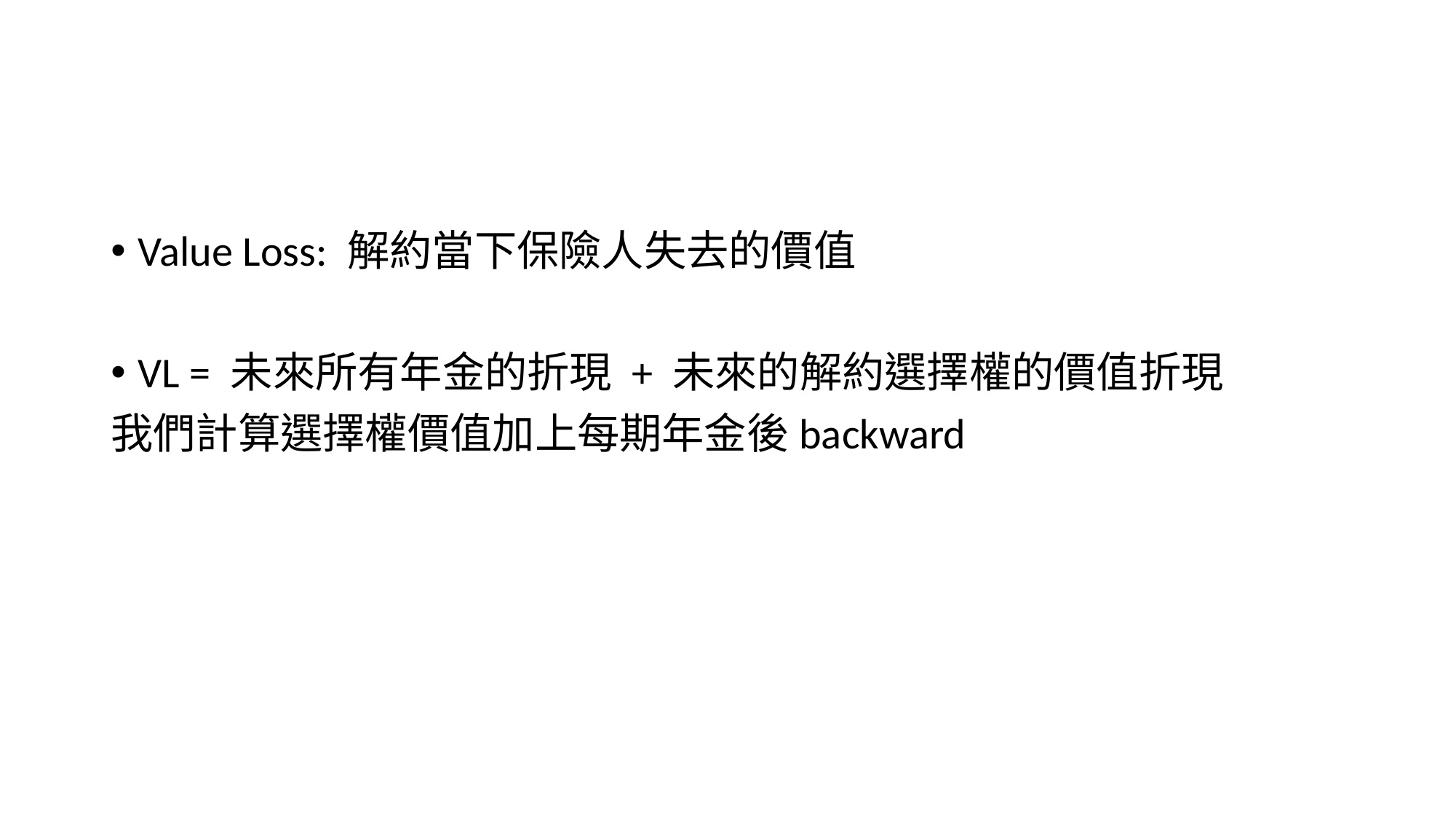

Value Loss: 解約當下保險人失去的價值

VL = 未來所有年金的折現 + 未來的解約選擇權的價值折現
我們計算選擇權價值加上每期年金後backward